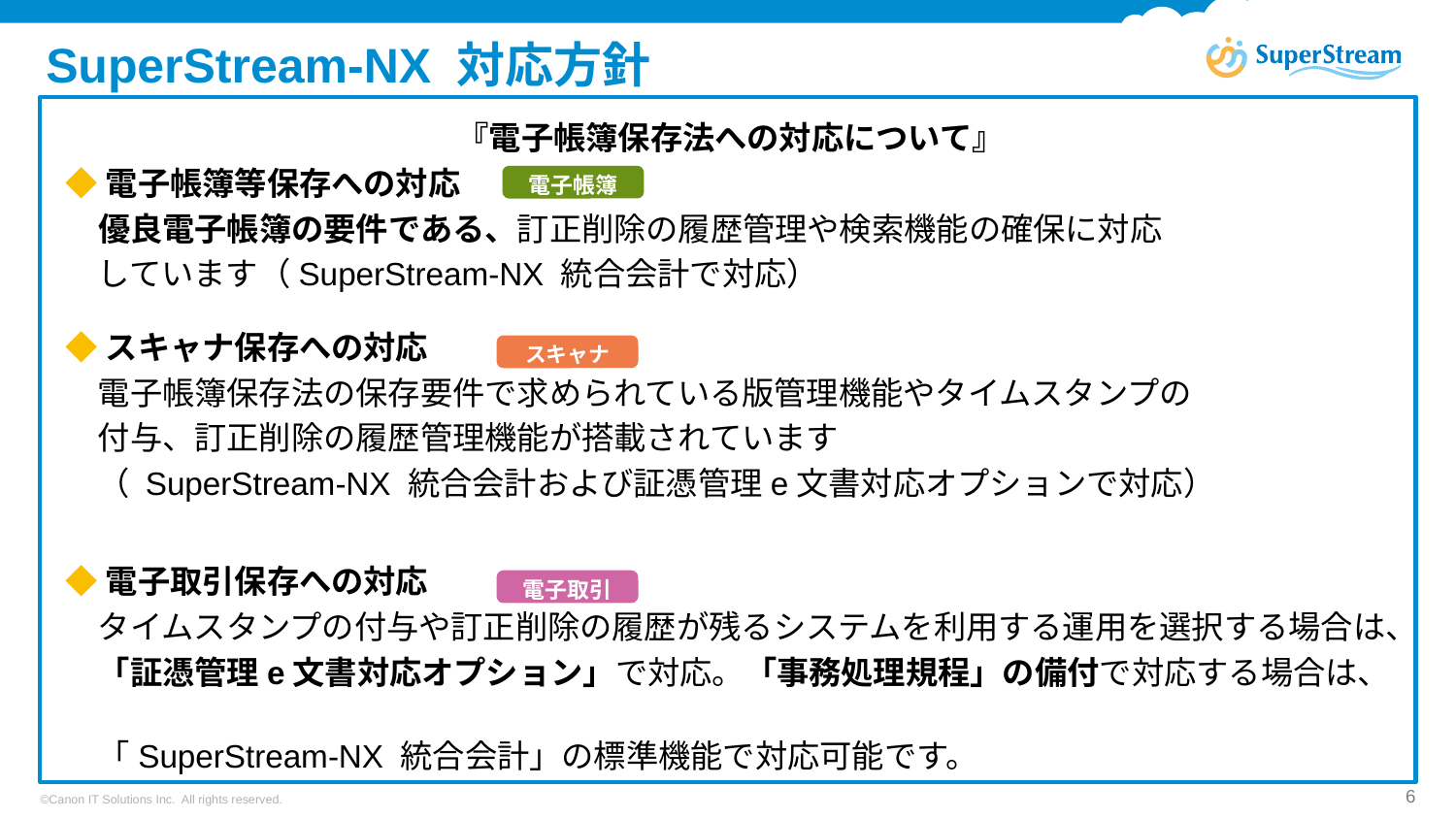

# SuperStream-NX 対応方針

『電子帳簿保存法への対応について』
◆電子帳簿等保存への対応
　優良電子帳簿の要件である、訂正削除の履歴管理や検索機能の確保に対応
　しています（SuperStream-NX 統合会計で対応）

◆スキャナ保存への対応
　電子帳簿保存法の保存要件で求められている版管理機能やタイムスタンプの
　付与、訂正削除の履歴管理機能が搭載されています
　（ SuperStream-NX 統合会計および証憑管理e文書対応オプションで対応）

◆電子取引保存への対応
　タイムスタンプの付与や訂正削除の履歴が残るシステムを利用する運用を選択する場合は、
　「証憑管理e文書対応オプション」で対応。「事務処理規程」の備付で対応する場合は、
　「SuperStream-NX 統合会計」の標準機能で対応可能です。
電子帳簿
スキャナ
電子取引
©Canon IT Solutions Inc.  All rights reserved.
6